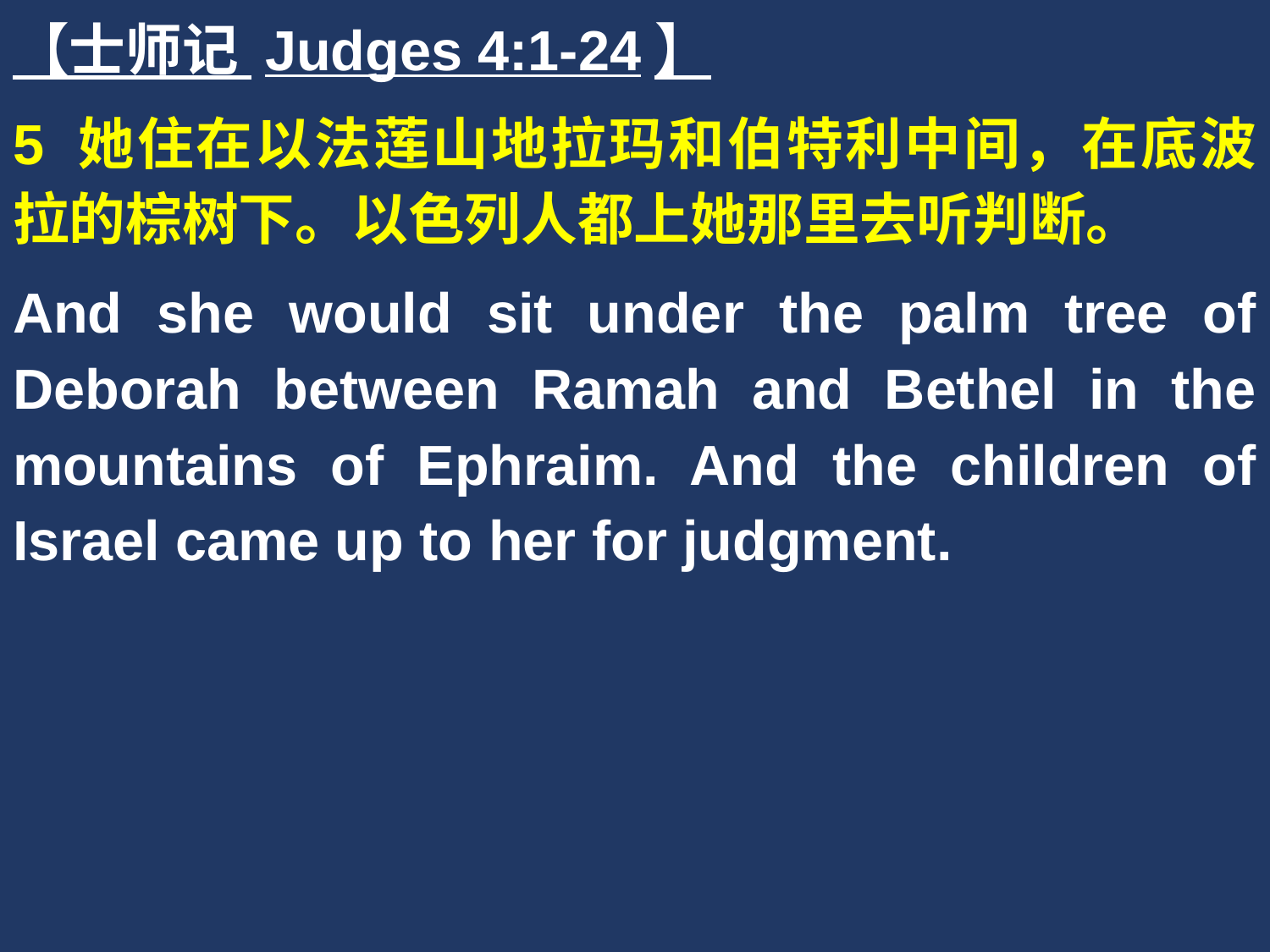

【士师记 Judges 4:1-24】
5 她住在以法莲山地拉玛和伯特利中间，在底波拉的棕树下。以色列人都上她那里去听判断。
And she would sit under the palm tree of Deborah between Ramah and Bethel in the mountains of Ephraim. And the children of Israel came up to her for judgment.